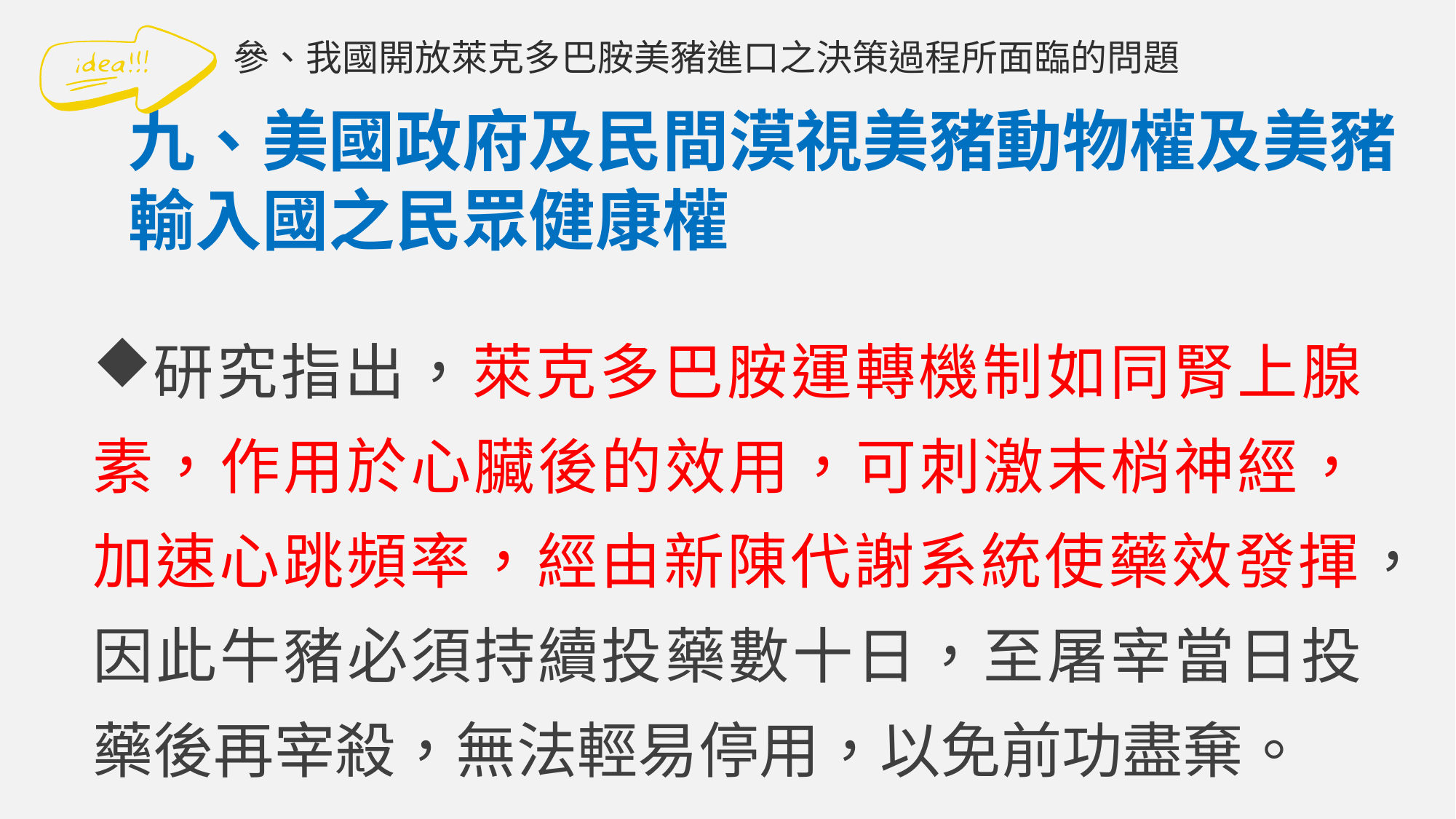

參、我國開放萊克多巴胺美豬進口之決策過程所面臨的問題
九、美國政府及民間漠視美豬動物權及美豬輸入國之民眾健康權
研究指出，萊克多巴胺運轉機制如同腎上腺素，作用於心臟後的效用，可刺激末梢神經，加速心跳頻率，經由新陳代謝系統使藥效發揮，因此牛豬必須持續投藥數十日，至屠宰當日投藥後再宰殺，無法輕易停用，以免前功盡棄。